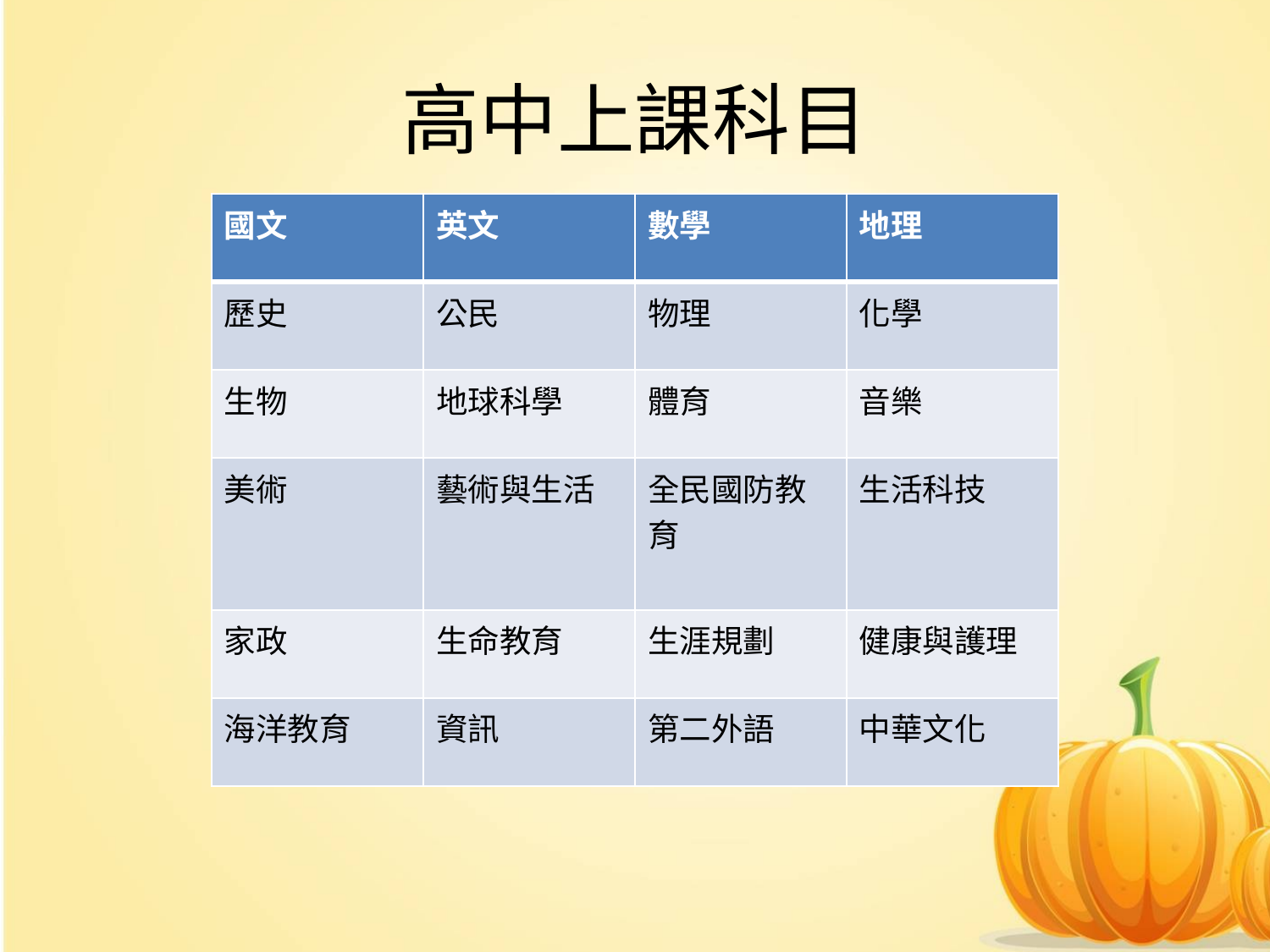

# 高中上課科目
| 國文 | 英文 | 數學 | 地理 |
| --- | --- | --- | --- |
| 歷史 | 公民 | 物理 | 化學 |
| 生物 | 地球科學 | 體育 | 音樂 |
| 美術 | 藝術與生活 | 全民國防教育 | 生活科技 |
| 家政 | 生命教育 | 生涯規劃 | 健康與護理 |
| 海洋教育 | 資訊 | 第二外語 | 中華文化 |